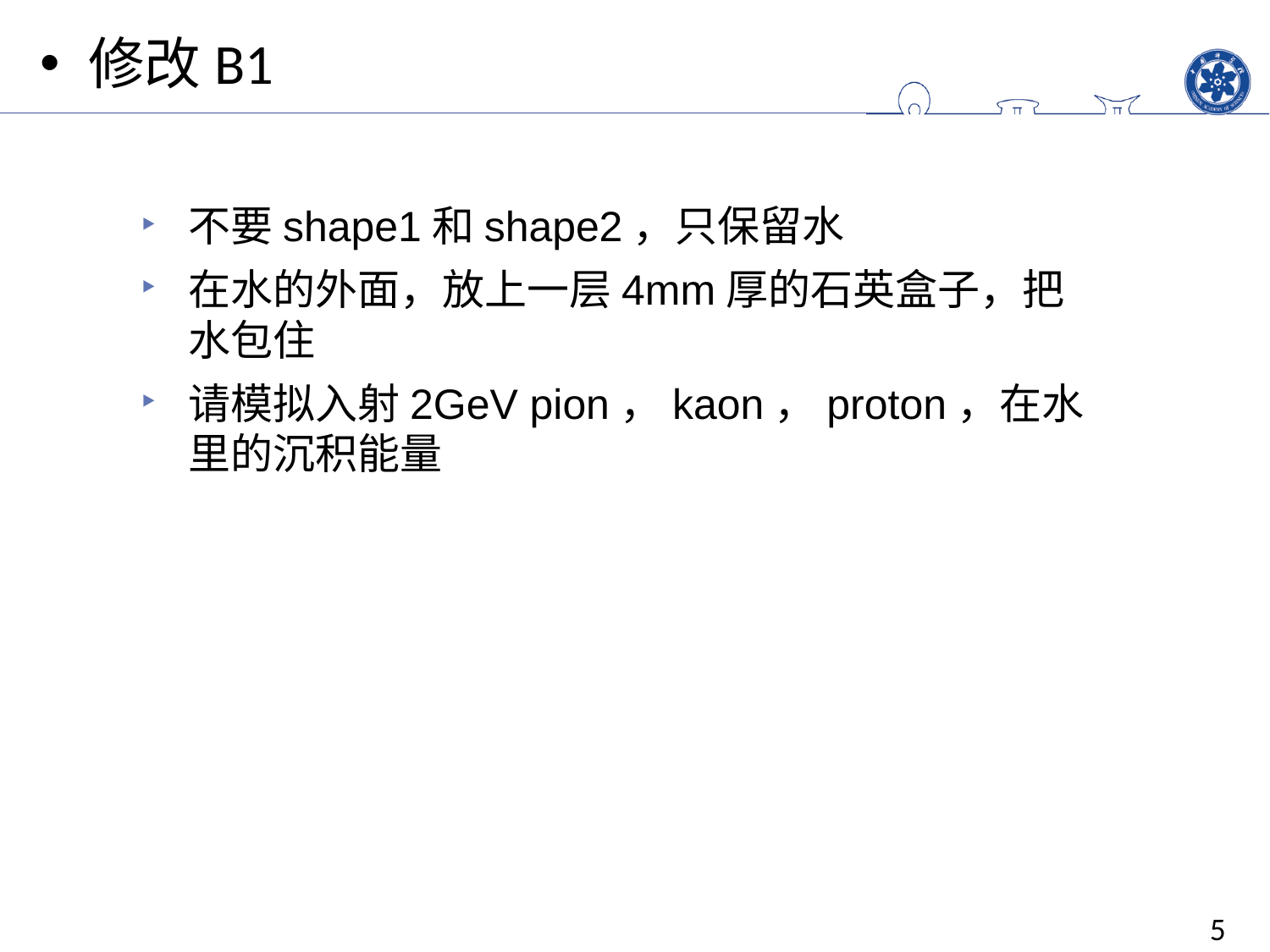

修改B1
不要shape1和shape2，只保留水
在水的外面，放上一层4mm厚的石英盒子，把水包住
请模拟入射2GeV pion，kaon，proton，在水里的沉积能量
5